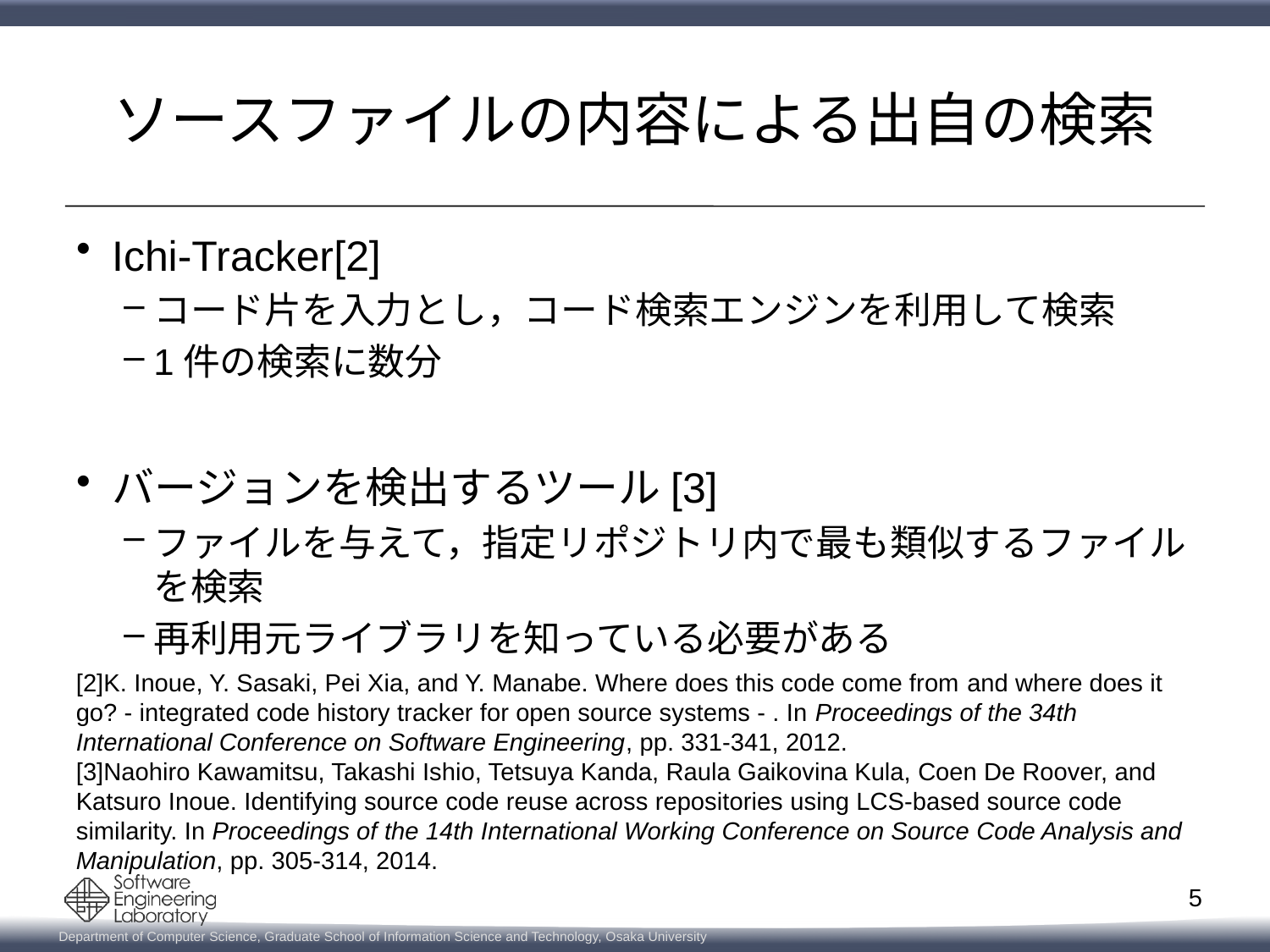

# ソースファイルの内容による出自の検索
Ichi-Tracker[2]
コード片を入力とし，コード検索エンジンを利用して検索
1件の検索に数分

バージョンを検出するツール[3]
ファイルを与えて，指定リポジトリ内で最も類似するファイルを検索
再利用元ライブラリを知っている必要がある
[2]K. Inoue, Y. Sasaki, Pei Xia, and Y. Manabe. Where does this code come from and where does it go? - integrated code history tracker for open source systems - . In Proceedings of the 34th International Conference on Software Engineering, pp. 331-341, 2012.
[3]Naohiro Kawamitsu, Takashi Ishio, Tetsuya Kanda, Raula Gaikovina Kula, Coen De Roover, and Katsuro Inoue. Identifying source code reuse across repositories using LCS-based source code similarity. In Proceedings of the 14th International Working Conference on Source Code Analysis and Manipulation, pp. 305-314, 2014.
5